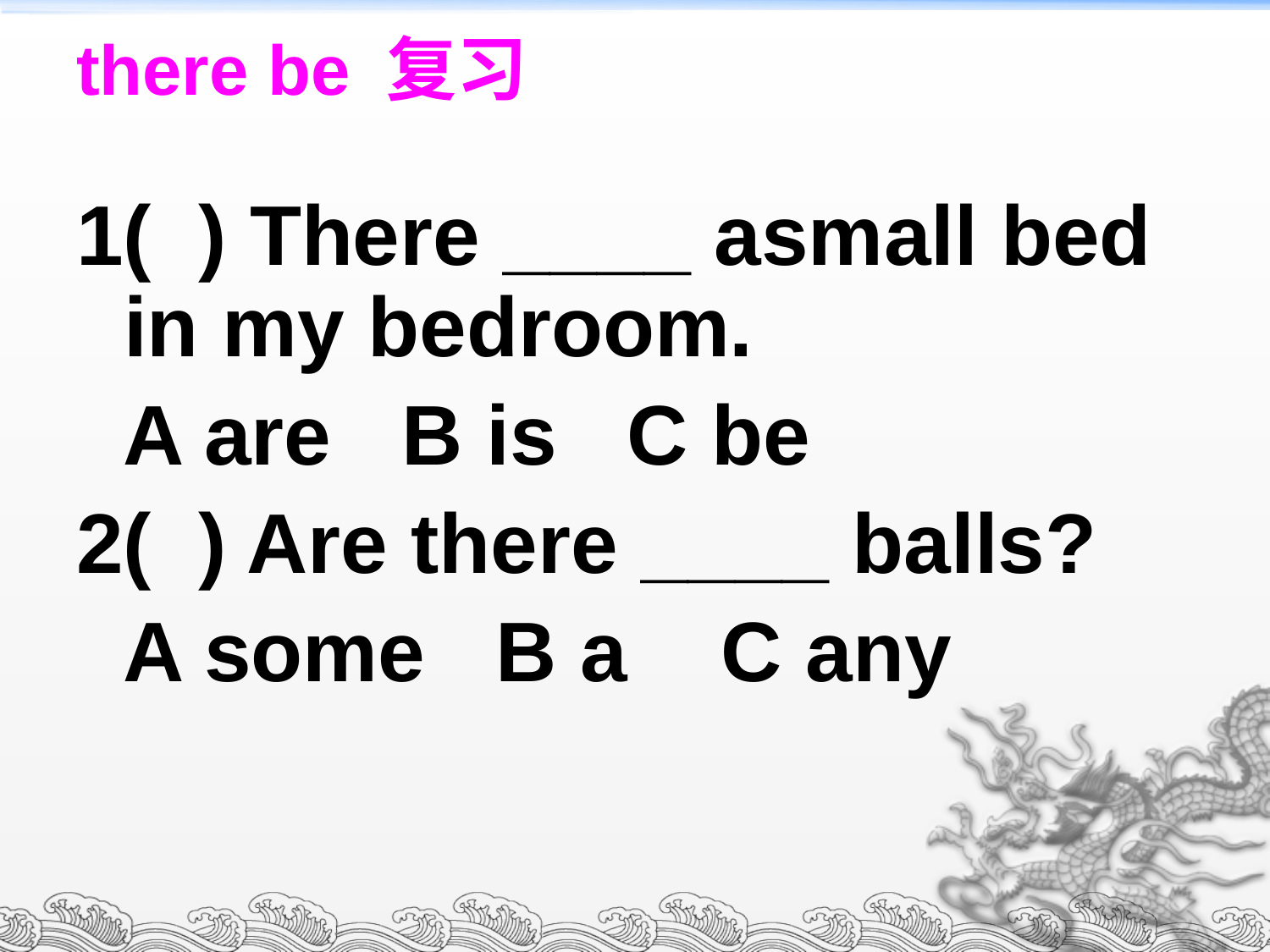

# there be 复习
1(  ) There ____ asmall bed in my bedroom.
  A are   B is   C be
2(  ) Are there ____ balls?
  A some   B a    C any